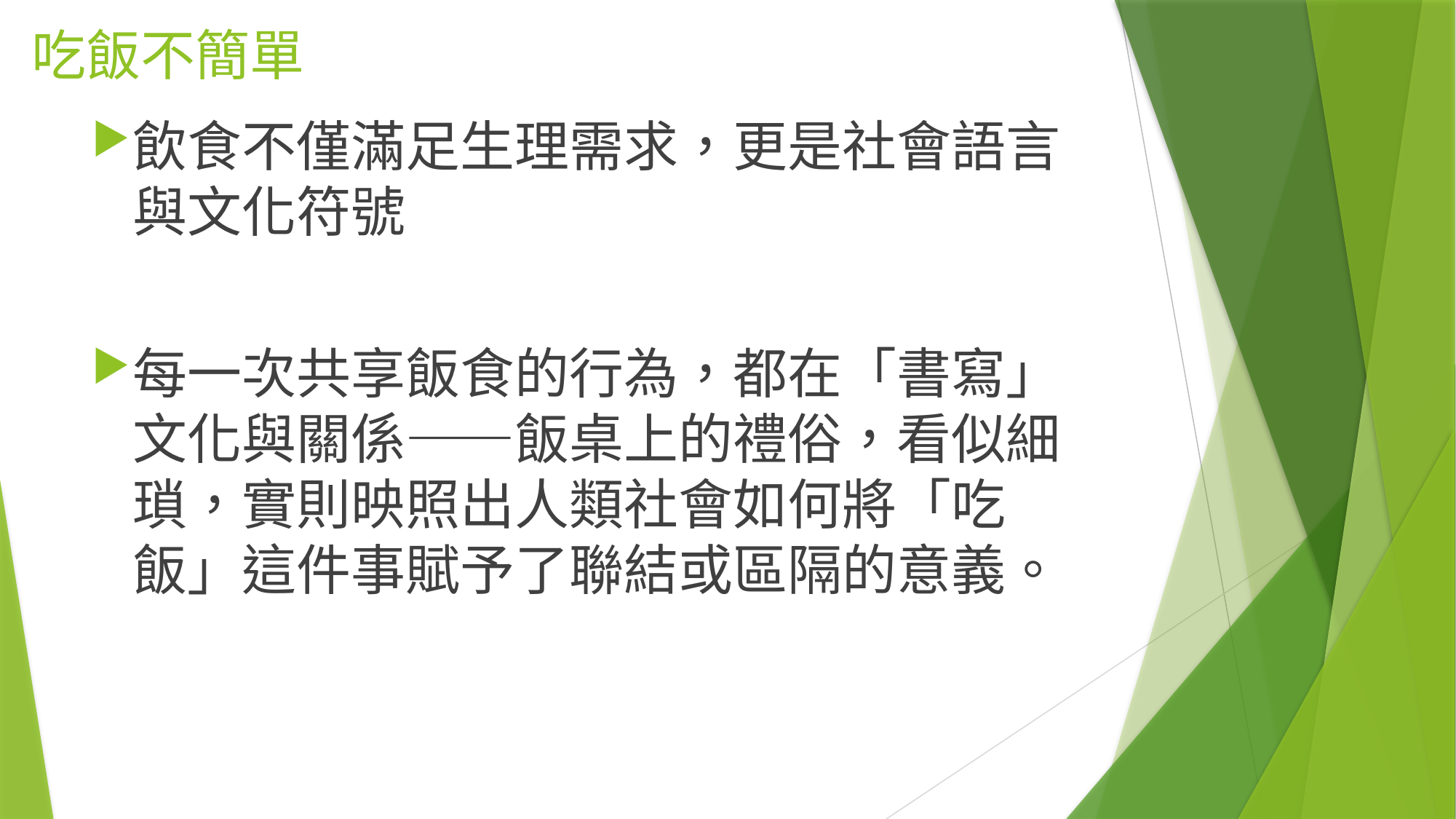

# 吃飯不簡單
飲食不僅滿足生理需求，更是社會語言與文化符號

每一次共享飯食的行為，都在「書寫」文化與關係——飯桌上的禮俗，看似細瑣，實則映照出人類社會如何將「吃飯」這件事賦予了聯結或區隔的意義。